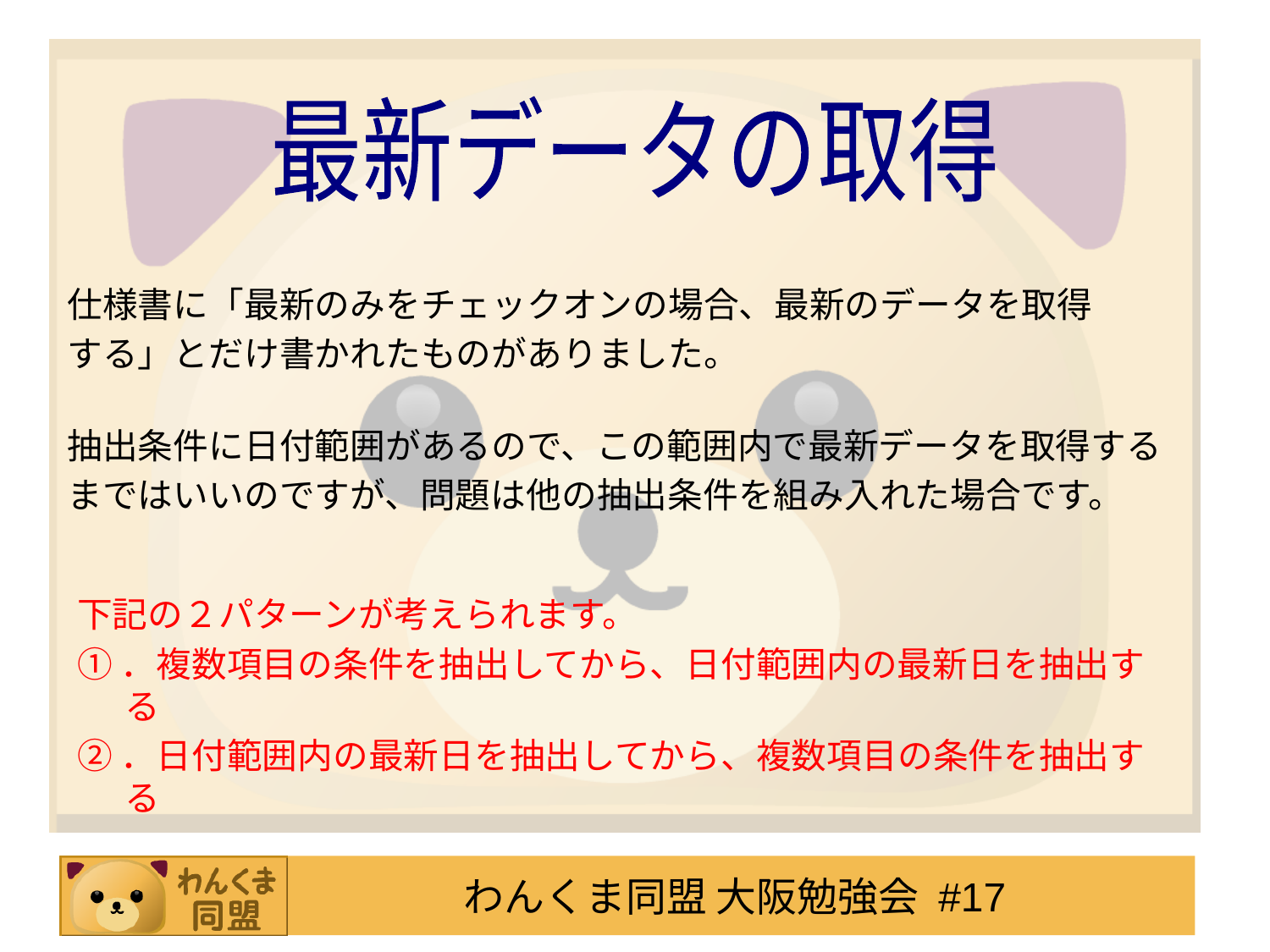

最新データの取得
仕様書に「最新のみをチェックオンの場合、最新のデータを取得
する」とだけ書かれたものがありました。
抽出条件に日付範囲があるので、この範囲内で最新データを取得する
まではいいのですが、問題は他の抽出条件を組み入れた場合です。
下記の２パターンが考えられます。
①．複数項目の条件を抽出してから、日付範囲内の最新日を抽出する
②．日付範囲内の最新日を抽出してから、複数項目の条件を抽出する